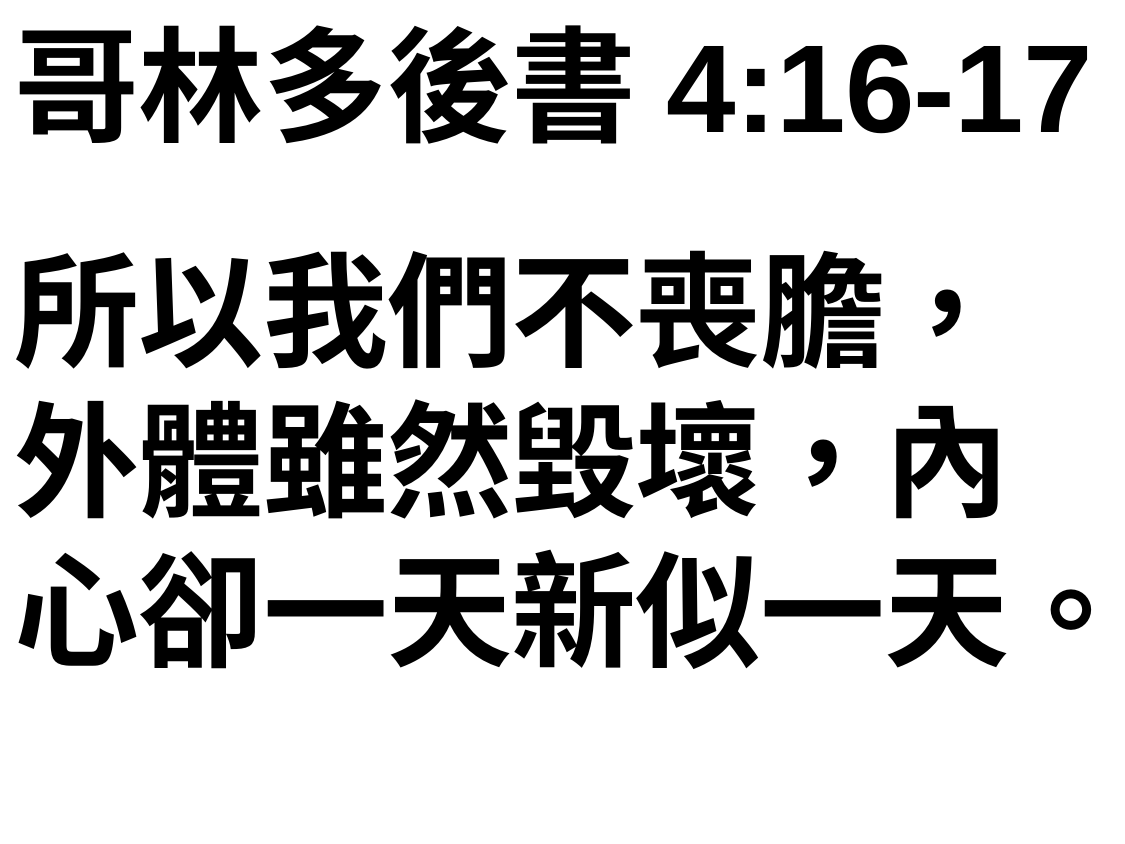

哥林多後書4:16-17

所以我們不喪膽，外體雖然毀壞，內心卻一天新似一天。

我們這至暫至輕的苦楚，要為我們成就極重無比、永遠的榮耀。